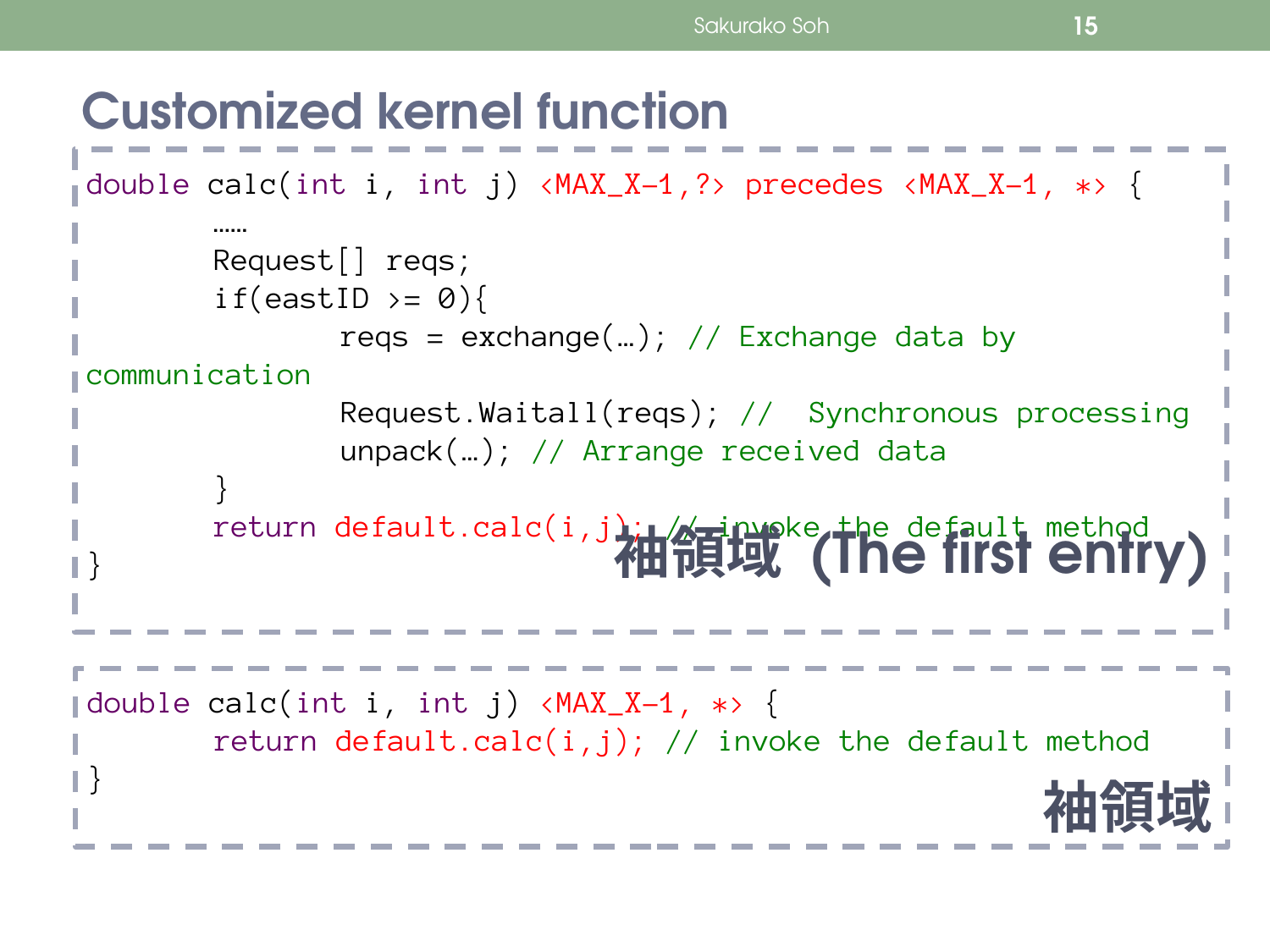

Sakurako Soh
15
Customized kernel function
double calc(int i, int j) <MAX_X-1,?> precedes <MAX_X-1, *> {
	……
	Request[] reqs;
	if(eastID >= 0){
		reqs = exchange(…); // Exchange data by communication
		Request.Waitall(reqs); //  Synchronous processing
		unpack(…); // Arrange received data
	}
	return default.calc(i,j); // invoke the default method
}

袖領域 (The first entry)
double calc(int i, int j) <MAX_X-1, *> {
	return default.calc(i,j); // invoke the default method
}

袖領域